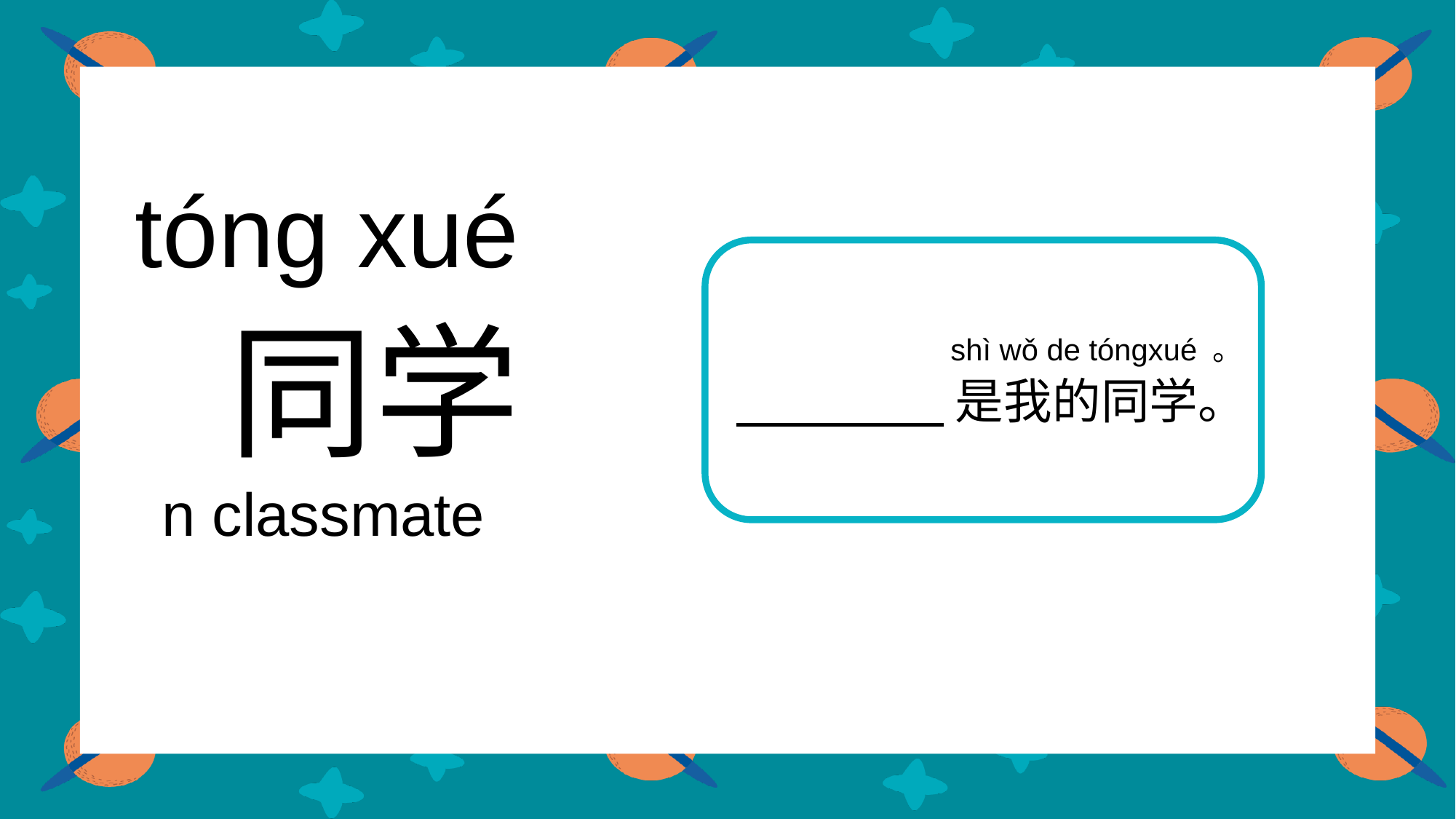

tóng xué

 同学
n classmate
shì wǒ de tóngxué 。
                   是我的同学。